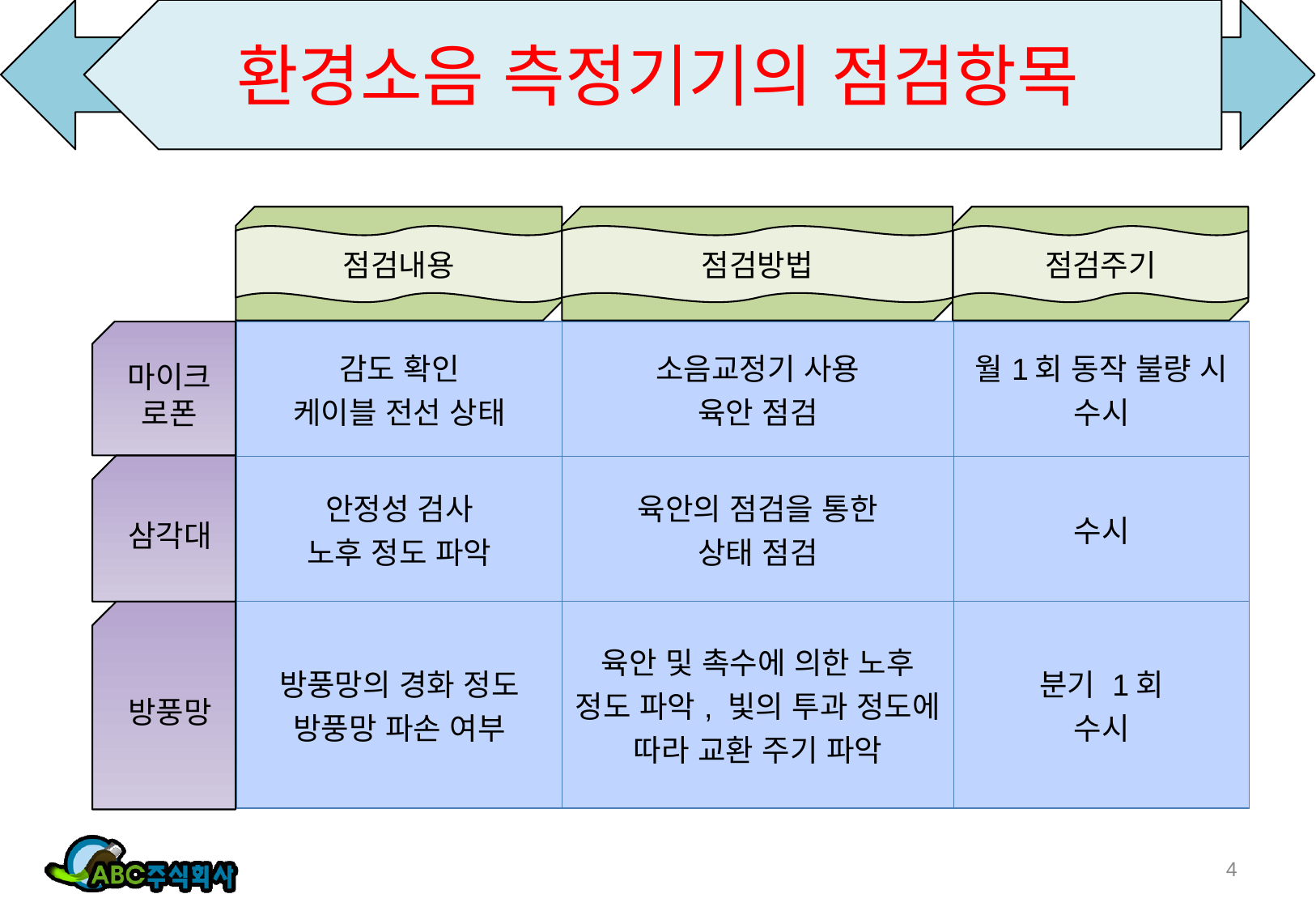

# 환경소음 측정기기의 점검항목

점검내용
점검방법
점검주기
| 감도 확인 케이블 전선 상태 | 소음교정기 사용 육안 점검 | 월1회 동작 불량 시 수시 |
| --- | --- | --- |
| 안정성 검사 노후 정도 파악 | 육안의 점검을 통한 상태 점검 | 수시 |
| 방풍망의 경화 정도 방풍망 파손 여부 | 육안 및 촉수에 의한 노후 정도 파악, 빛의 투과 정도에 따라 교환 주기 파악 | 분기 1회 수시 |
마이크로폰
삼각대
방풍망
4